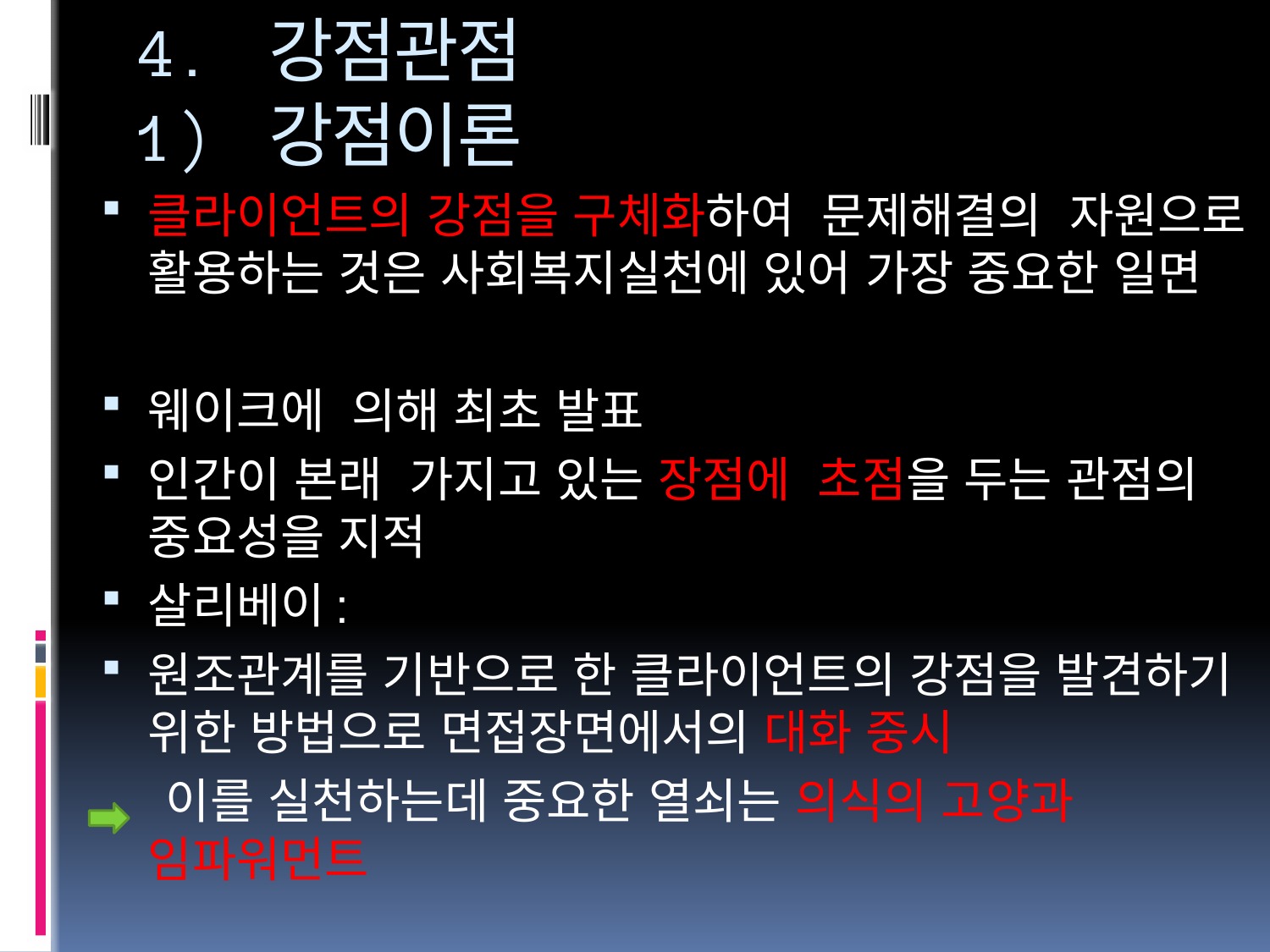

# 4. 강점관점 1) 강점이론
클라이언트의 강점을 구체화하여  문제해결의  자원으로 활용하는 것은 사회복지실천에 있어 가장 중요한 일면

웨이크에  의해 최초 발표
인간이 본래  가지고 있는 장점에  초점을 두는 관점의 중요성을 지적
살리베이:
원조관계를 기반으로 한 클라이언트의 강점을 발견하기 위한 방법으로 면접장면에서의 대화 중시
    이를 실천하는데 중요한 열쇠는 의식의 고양과 임파워먼트